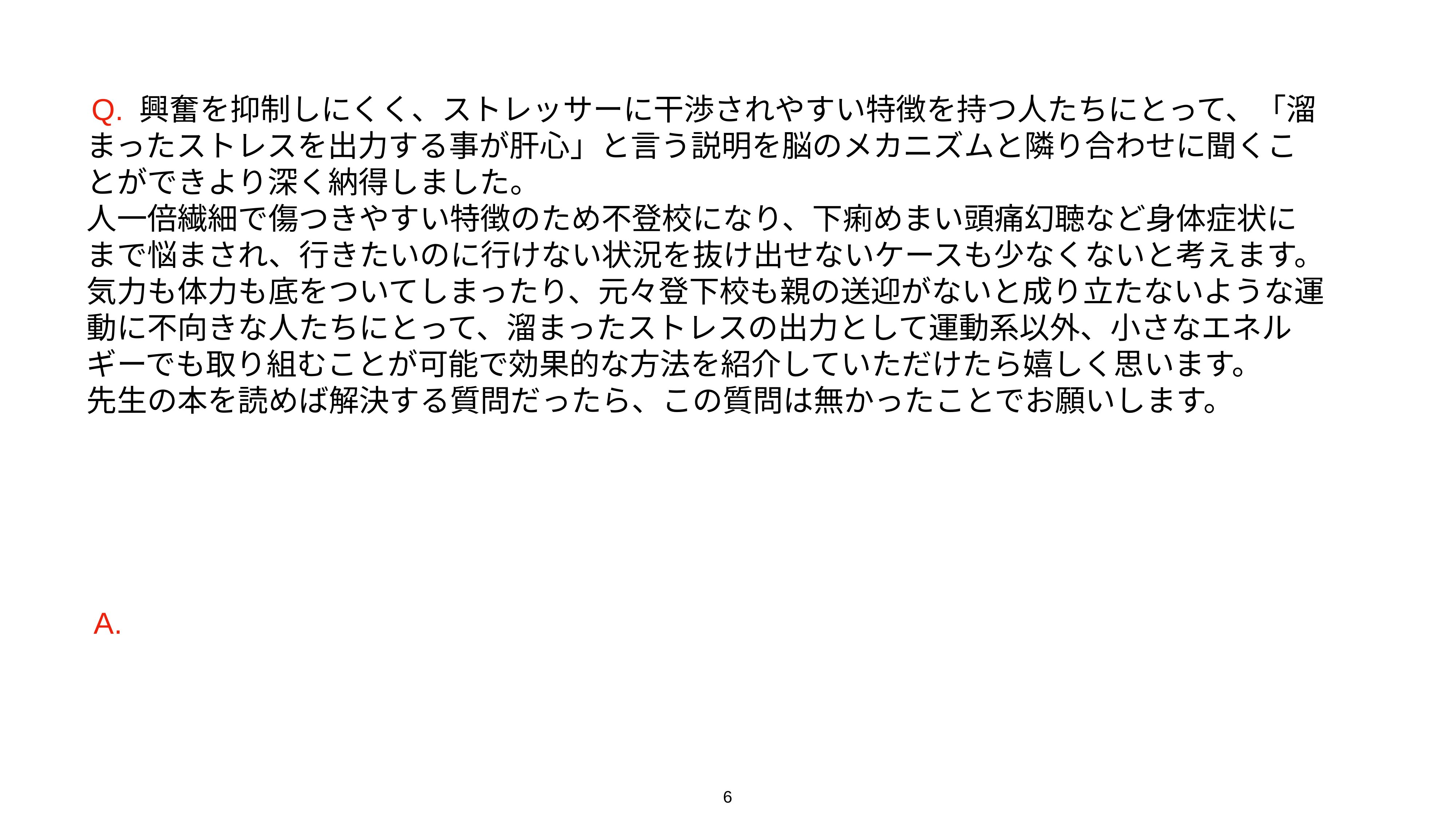

Q. 興奮を抑制しにくく、ストレッサーに干渉されやすい特徴を持つ人たちにとって、「溜まったストレスを出力する事が肝心」と言う説明を脳のメカニズムと隣り合わせに聞くことができより深く納得しました。
人一倍繊細で傷つきやすい特徴のため不登校になり、下痢めまい頭痛幻聴など身体症状にまで悩まされ、行きたいのに行けない状況を抜け出せないケースも少なくないと考えます。
気力も体力も底をついてしまったり、元々登下校も親の送迎がないと成り立たないような運動に不向きな人たちにとって、溜まったストレスの出力として運動系以外、小さなエネルギーでも取り組むことが可能で効果的な方法を紹介していただけたら嬉しく思います。
先生の本を読めば解決する質問だったら、この質問は無かったことでお願いします。

 A.
6